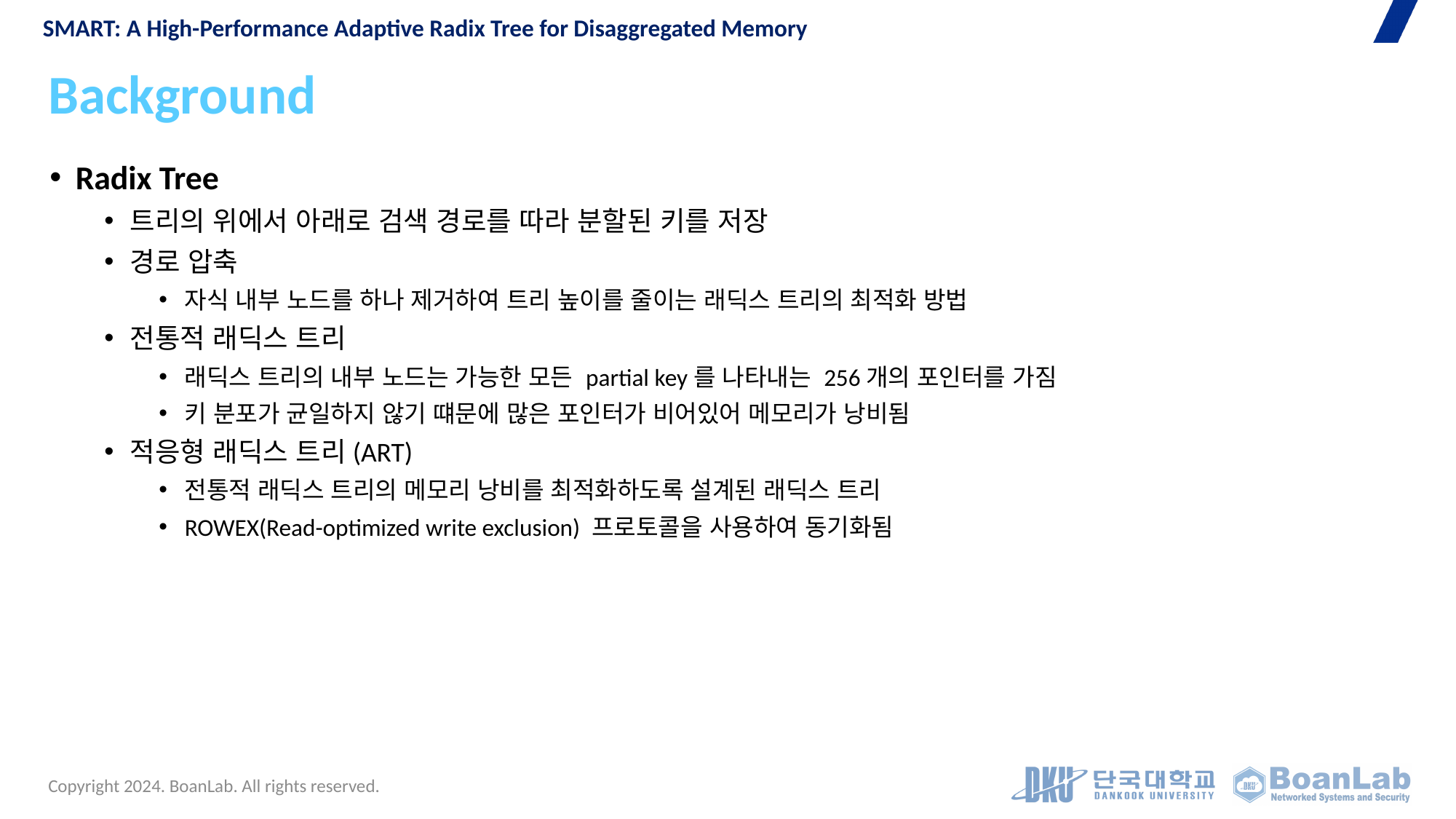

SMART: A High-Performance Adaptive Radix Tree for Disaggregated Memory
# Background
Radix Tree
트리의 위에서 아래로 검색 경로를 따라 분할된 키를 저장
경로 압축
자식 내부 노드를 하나 제거하여 트리 높이를 줄이는 래딕스 트리의 최적화 방법
전통적 래딕스 트리
래딕스 트리의 내부 노드는 가능한 모든 partial key를 나타내는 256개의 포인터를 가짐
키 분포가 균일하지 않기 떄문에 많은 포인터가 비어있어 메모리가 낭비됨
적응형 래딕스 트리(ART)
전통적 래딕스 트리의 메모리 낭비를 최적화하도록 설계된 래딕스 트리
ROWEX(Read-optimized write exclusion) 프로토콜을 사용하여 동기화됨

Copyright 2024. BoanLab. All rights reserved.